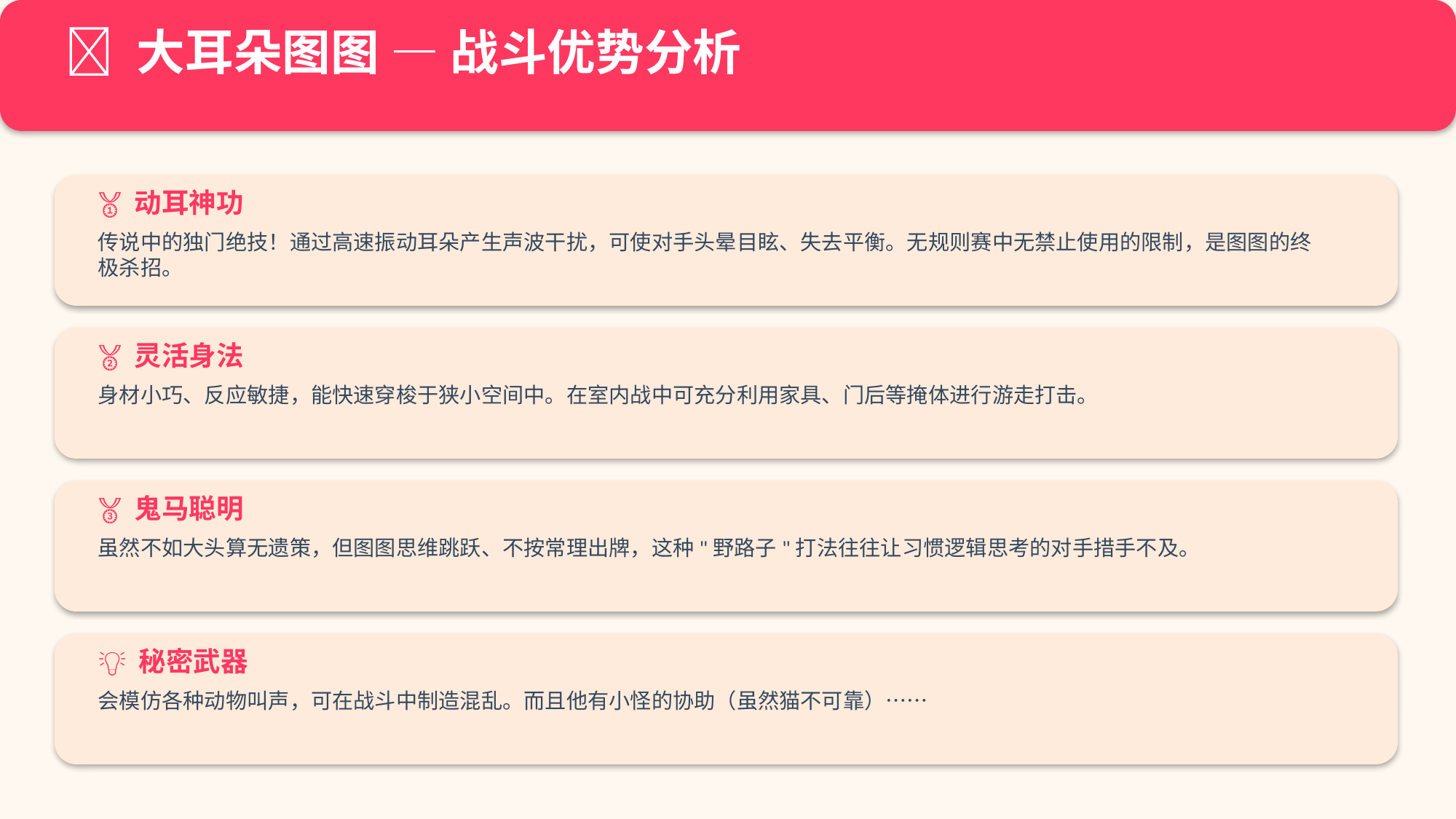

🦻 大耳朵图图 — 战斗优势分析

🥇 动耳神功
传说中的独门绝技！通过高速振动耳朵产生声波干扰，可使对手头晕目眩、失去平衡。无规则赛中无禁止使用的限制，是图图的终极杀招。

🥈 灵活身法
身材小巧、反应敏捷，能快速穿梭于狭小空间中。在室内战中可充分利用家具、门后等掩体进行游走打击。

🥉 鬼马聪明
虽然不如大头算无遗策，但图图思维跳跃、不按常理出牌，这种"野路子"打法往往让习惯逻辑思考的对手措手不及。

💡 秘密武器
会模仿各种动物叫声，可在战斗中制造混乱。而且他有小怪的协助（虽然猫不可靠）……